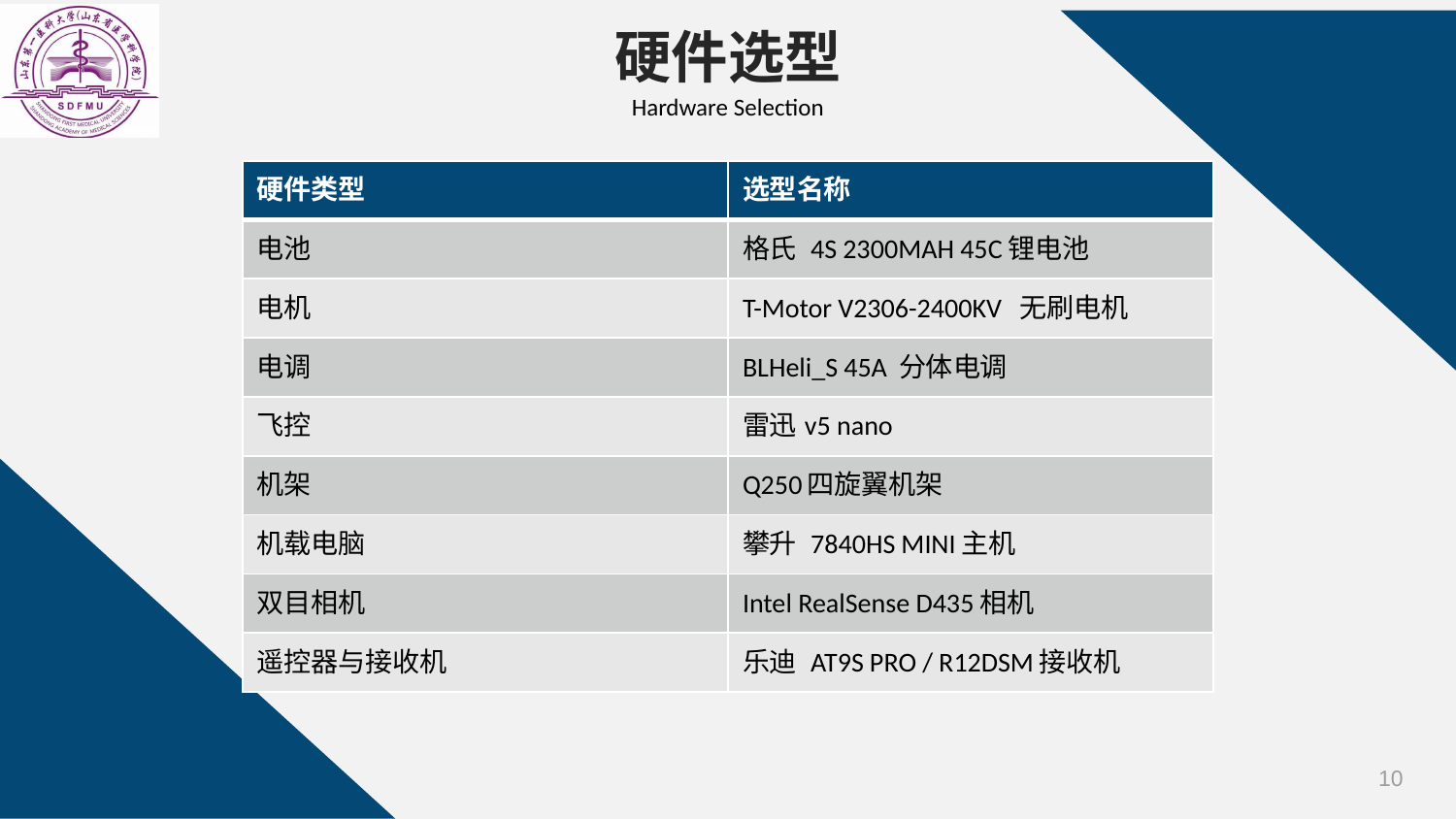

硬件选型
Hardware Selection
| 硬件类型 | 选型名称 |
| --- | --- |
| 电池 | 格氏 4S 2300MAH 45C锂电池 |
| 电机 | T-Motor V2306-2400KV 无刷电机 |
| 电调 | BLHeli\_S 45A 分体电调 |
| 飞控 | 雷迅v5 nano |
| 机架 | Q250四旋翼机架 |
| 机载电脑 | 攀升 7840HS MINI主机 |
| 双目相机 | Intel RealSense D435相机 |
| 遥控器与接收机 | 乐迪 AT9S PRO / R12DSM接收机 |

10